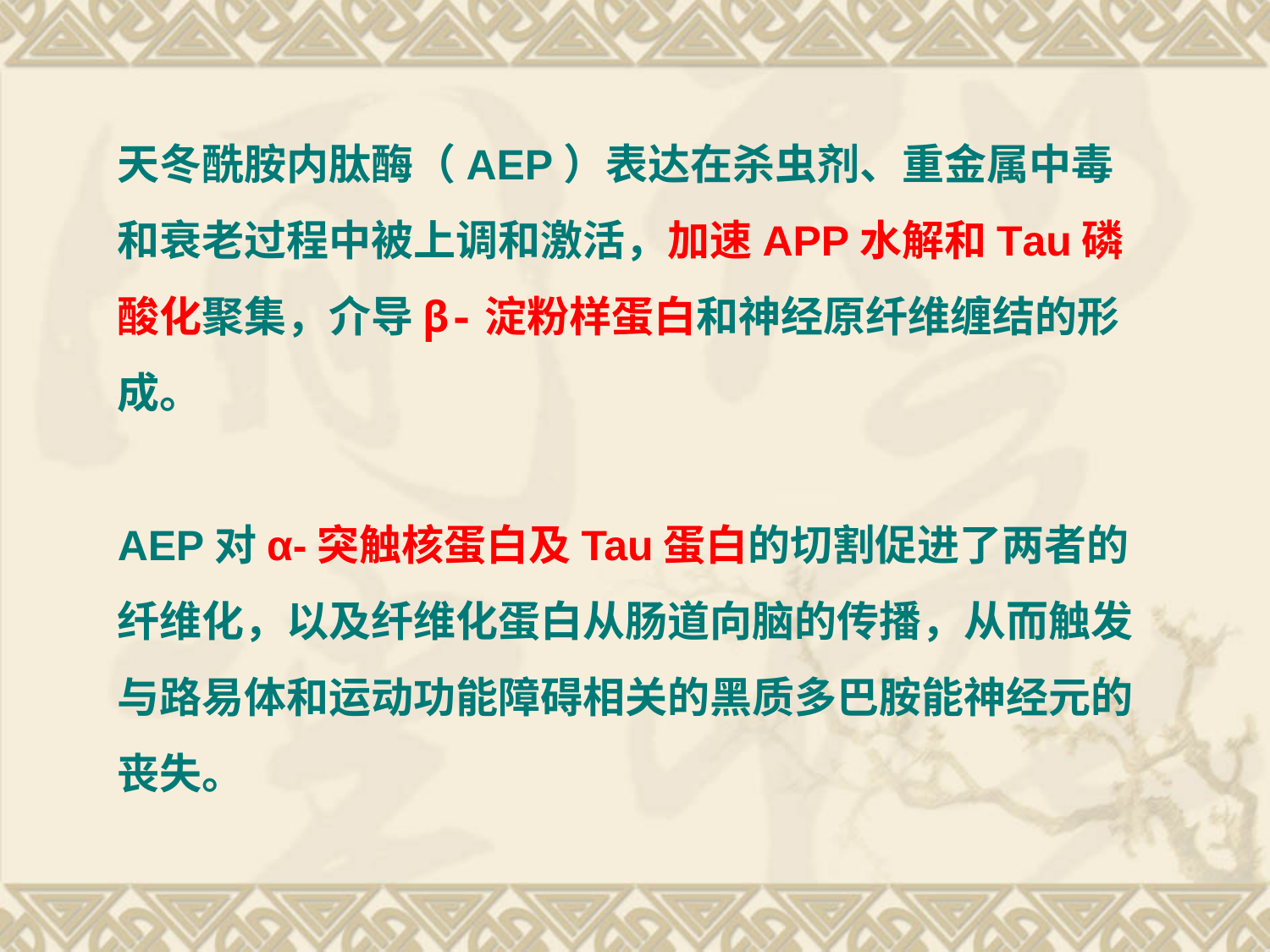

天冬酰胺内肽酶（AEP）表达在杀虫剂、重金属中毒和衰老过程中被上调和激活，加速APP水解和Tau磷酸化聚集，介导β-淀粉样蛋白和神经原纤维缠结的形成。

AEP对α-突触核蛋白及Tau蛋白的切割促进了两者的纤维化，以及纤维化蛋白从肠道向脑的传播，从而触发与路易体和运动功能障碍相关的黑质多巴胺能神经元的丧失。